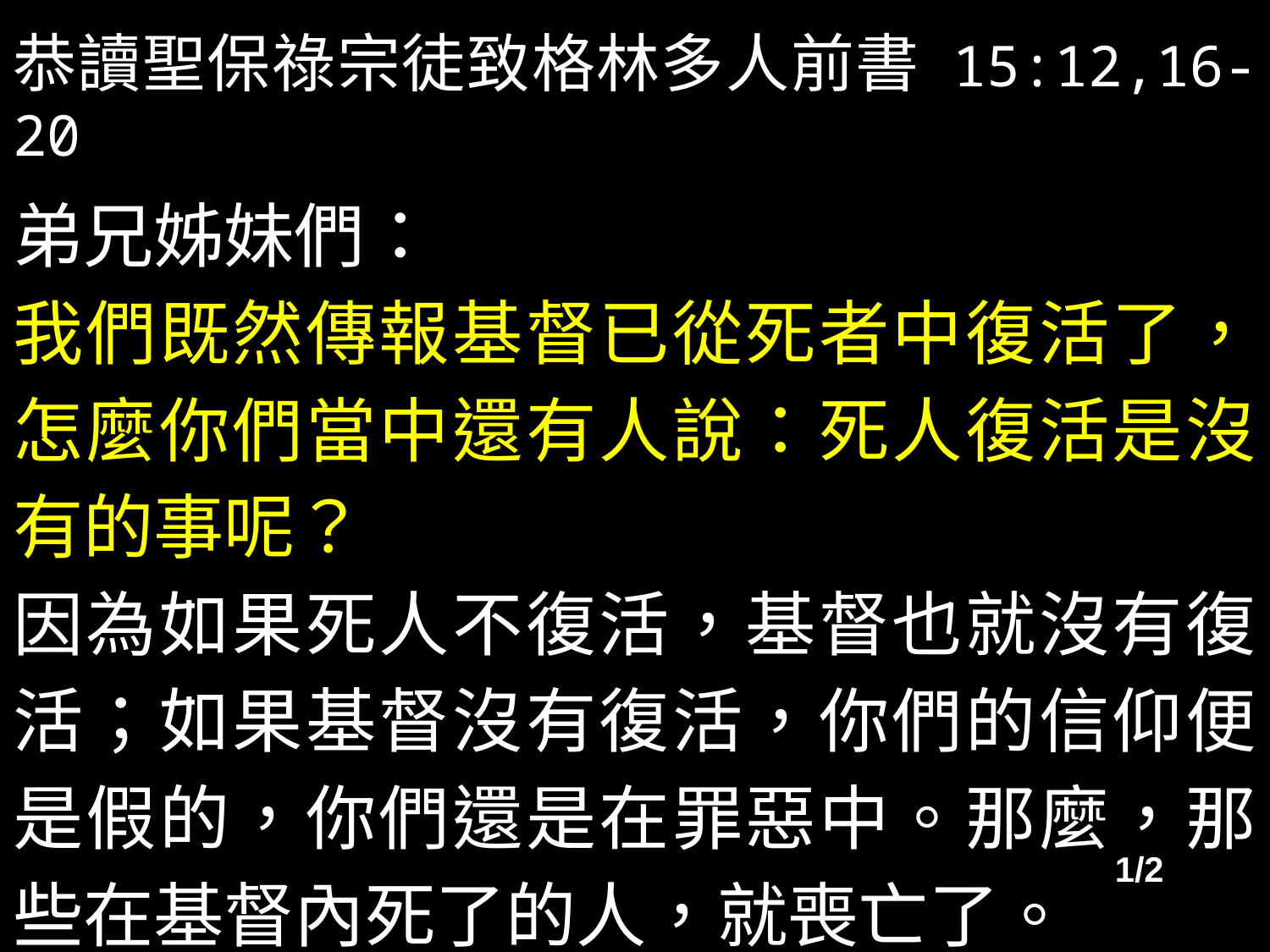

恭讀聖保祿宗徒致格林多人前書 15:12,16-20
弟兄姊妹們：
我們既然傳報基督已從死者中復活了，怎麼你們當中還有人說：死人復活是沒有的事呢？
因為如果死人不復活，基督也就沒有復活；如果基督沒有復活，你們的信仰便是假的，你們還是在罪惡中。那麼，那些在基督內死了的人，就喪亡了。
1/2